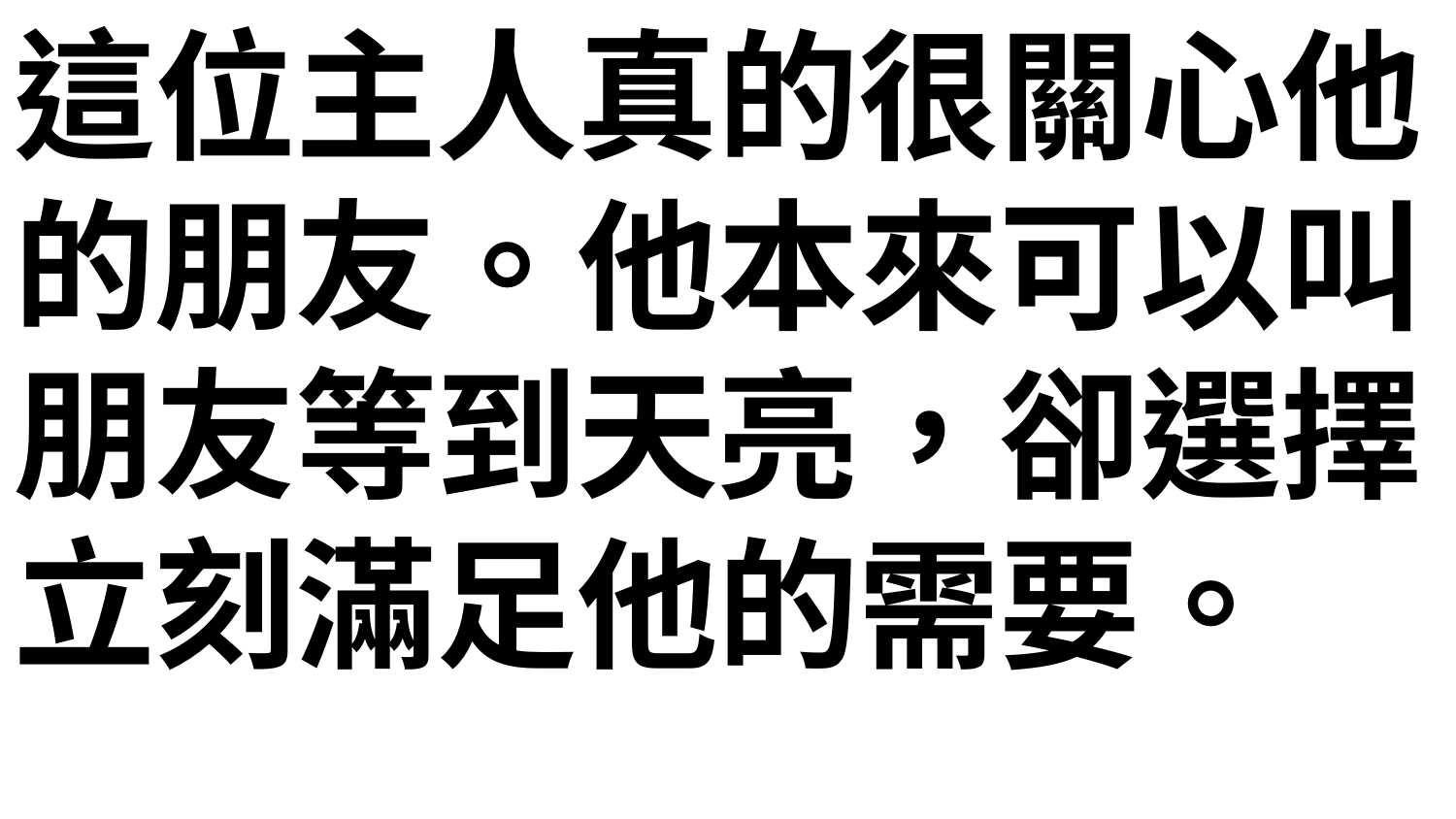

這位主人真的很關心他的朋友。他本來可以叫朋友等到天亮，卻選擇立刻滿足他的需要。